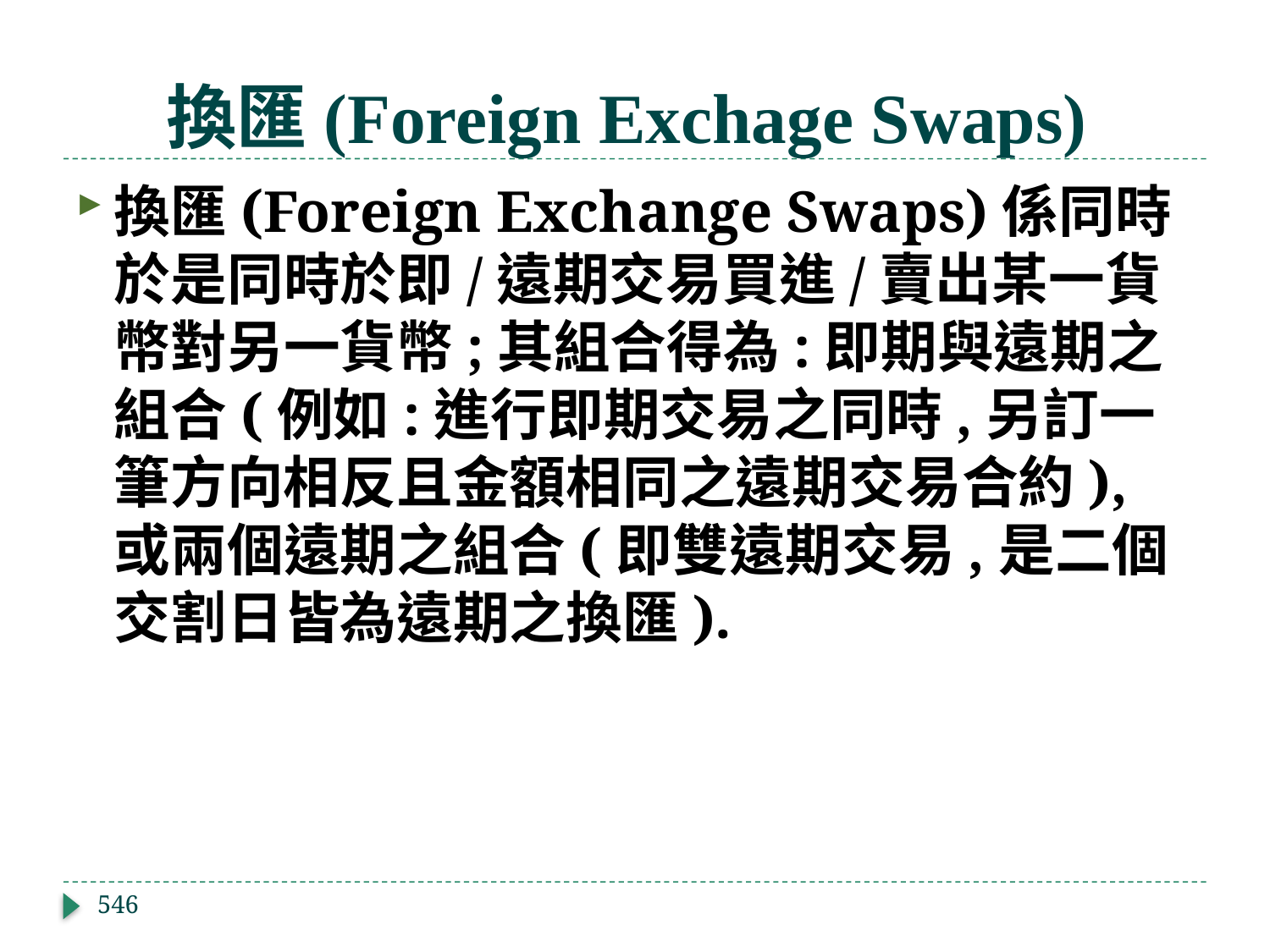

# 換匯(Foreign Exchage Swaps)
換匯(Foreign Exchange Swaps)係同時於是同時於即/遠期交易買進/賣出某一貨幣對另一貨幣;其組合得為:即期與遠期之組合(例如:進行即期交易之同時,另訂一筆方向相反且金額相同之遠期交易合約),或兩個遠期之組合(即雙遠期交易,是二個交割日皆為遠期之換匯).
546